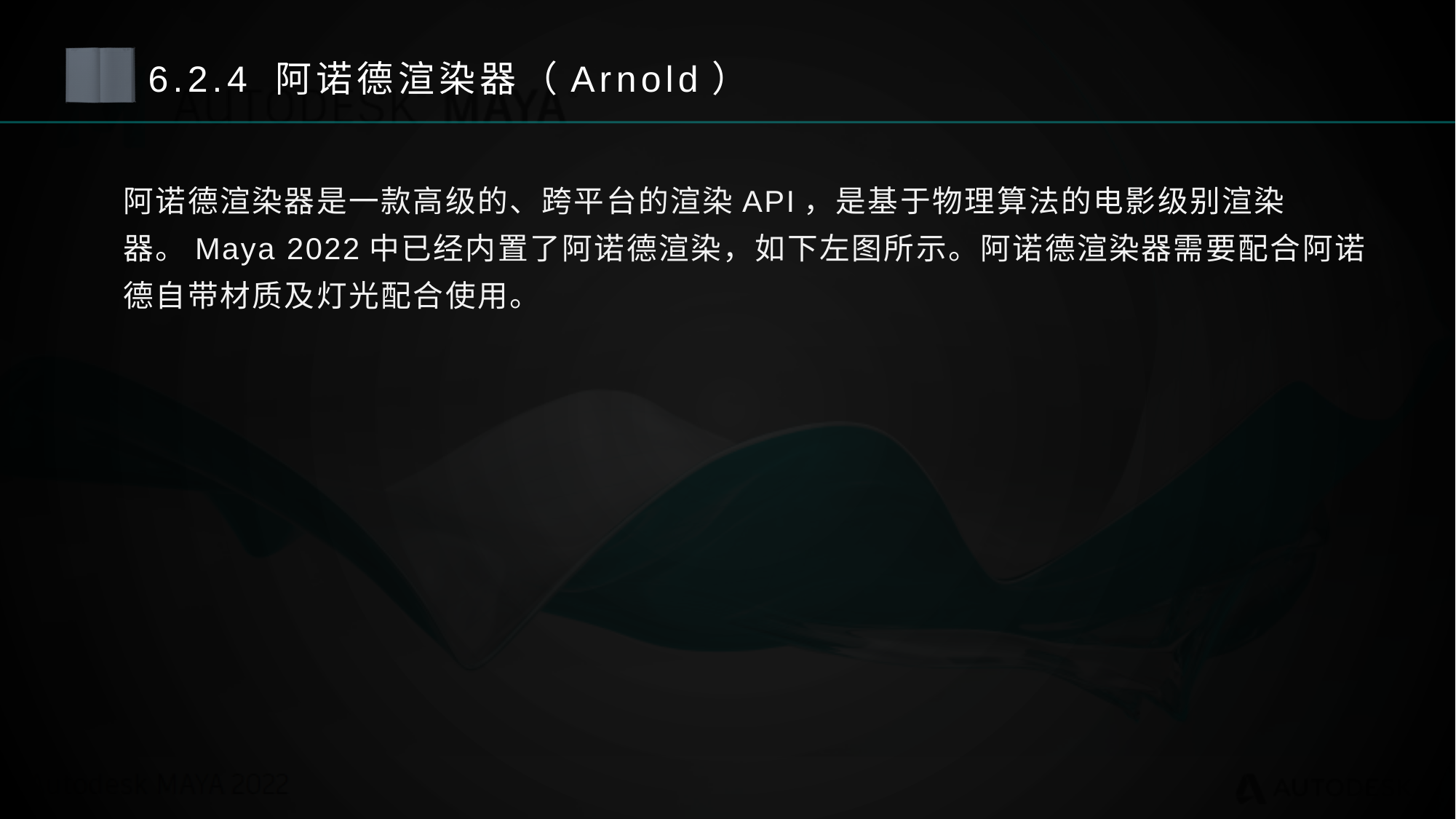

6.2.4 阿诺德渲染器（Arnold）
阿诺德渲染器是一款高级的、跨平台的渲染API，是基于物理算法的电影级别渲染器。Maya 2022中已经内置了阿诺德渲染，如下左图所示。阿诺德渲染器需要配合阿诺德自带材质及灯光配合使用。